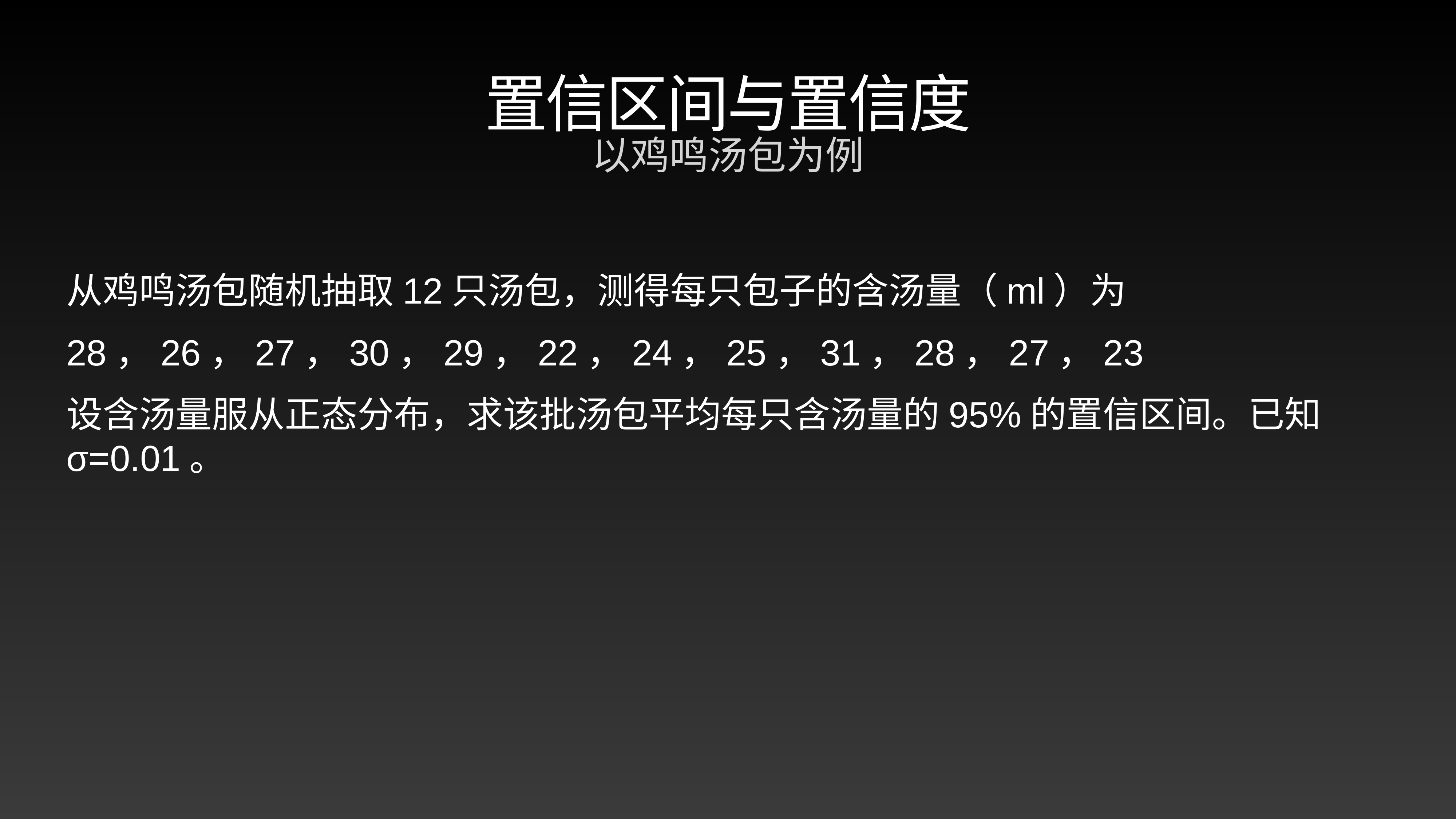

# 置信区间与置信度
以鸡鸣汤包为例
从鸡鸣汤包随机抽取12只汤包，测得每只包子的含汤量（ml）为
28，26，27，30，29，22，24，25，31，28，27，23
设含汤量服从正态分布，求该批汤包平均每只含汤量的95%的置信区间。已知σ=0.01。